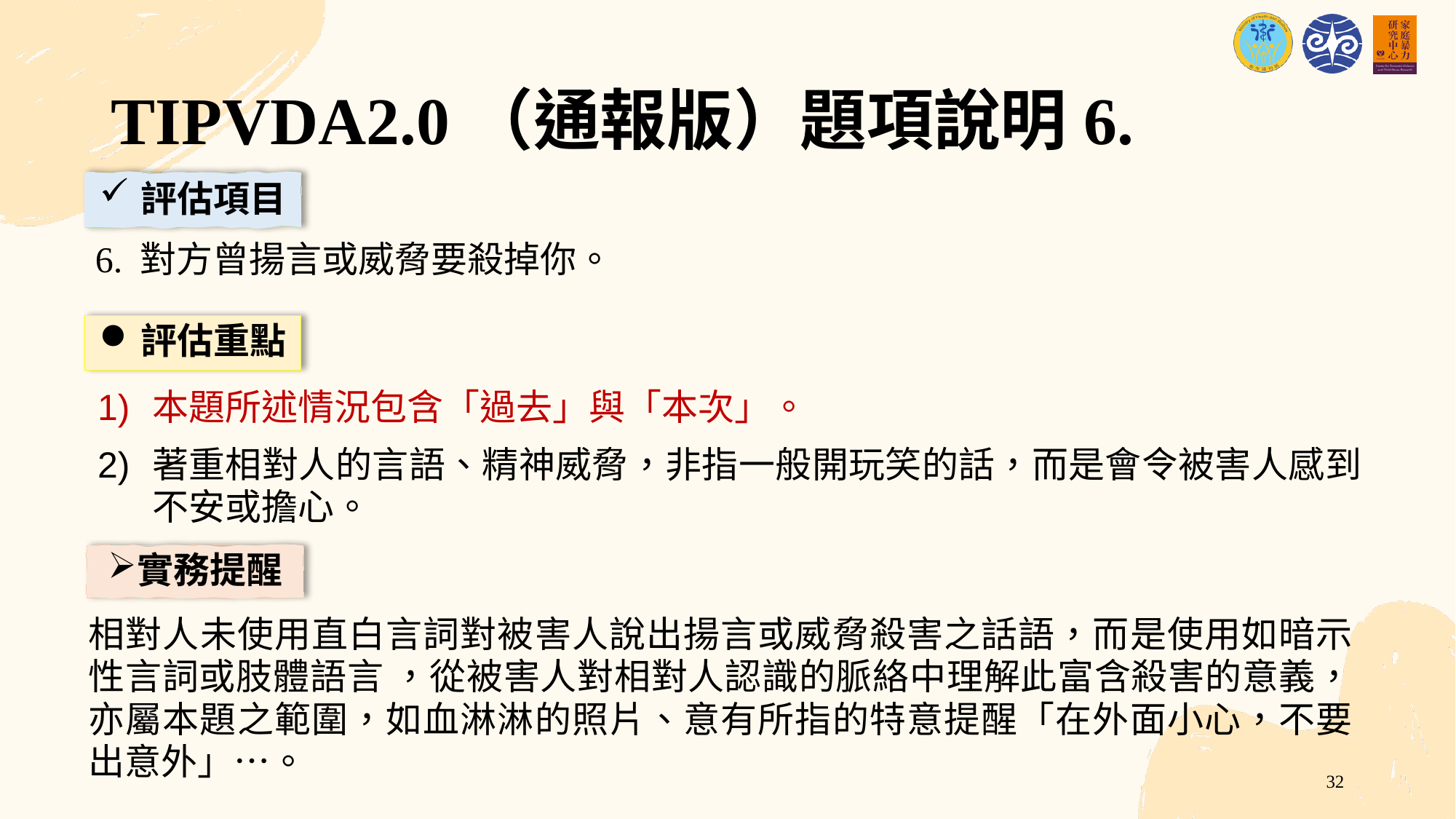

# TIPVDA2.0（通報版）題項說明6.
評估項目
6. 對方曾揚言或威脅要殺掉你。
評估重點
本題所述情況包含「過去」與「本次」。
著重相對人的言語、精神威脅，非指一般開玩笑的話，而是會令被害人感到不安或擔心。
實務提醒
相對人未使用直白言詞對被害人說出揚言或威脅殺害之話語，而是使用如暗示性言詞或肢體語言 ，從被害人對相對人認識的脈絡中理解此富含殺害的意義，亦屬本題之範圍，如血淋淋的照片、意有所指的特意提醒「在外面小心，不要出意外」…。
32